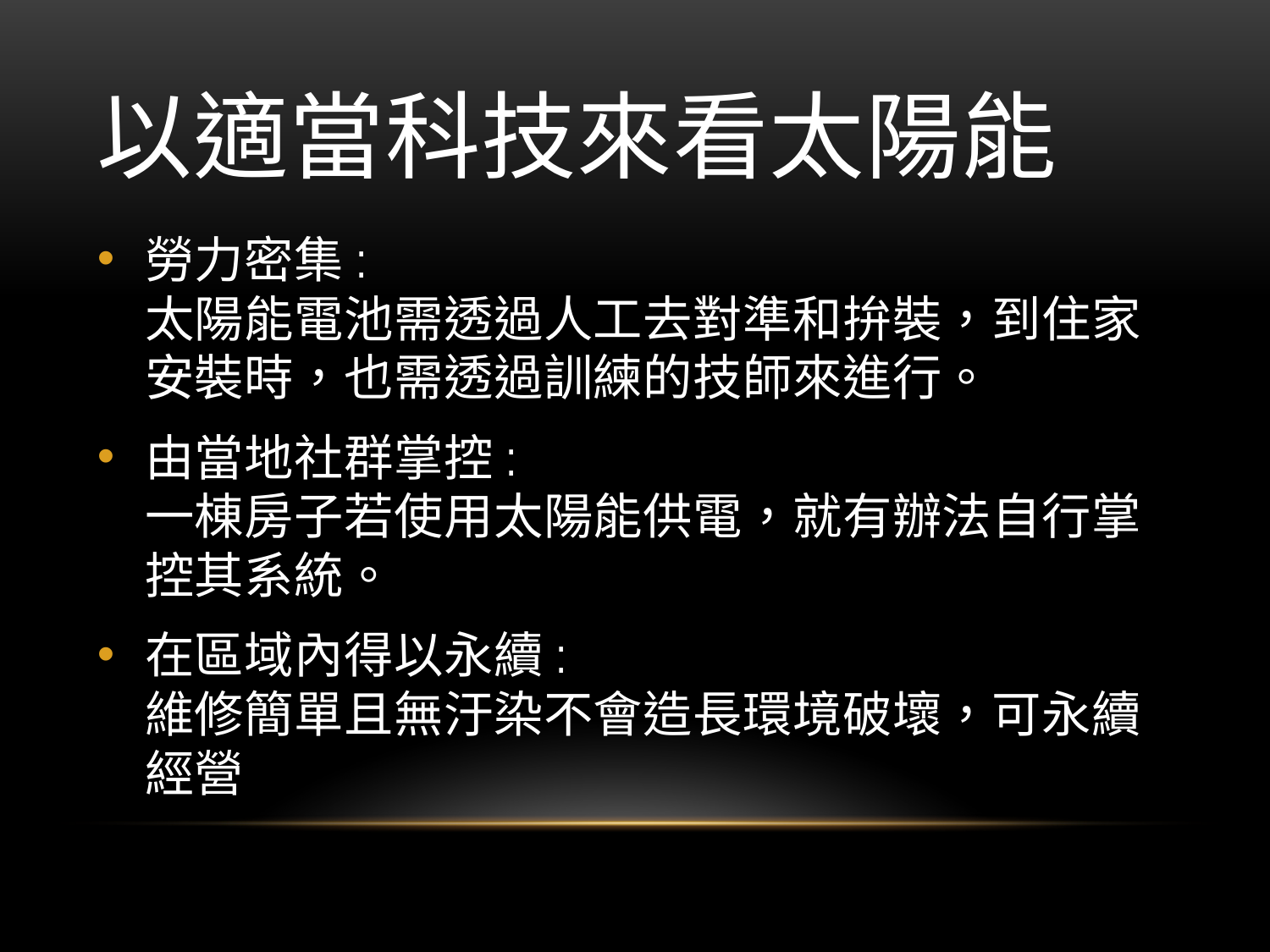

# 以適當科技來看太陽能
勞力密集:
太陽能電池需透過人工去對準和拚裝，到住家安裝時，也需透過訓練的技師來進行。
由當地社群掌控:
一棟房子若使用太陽能供電，就有辦法自行掌控其系統。
在區域內得以永續:
維修簡單且無汙染不會造長環境破壞，可永續經營